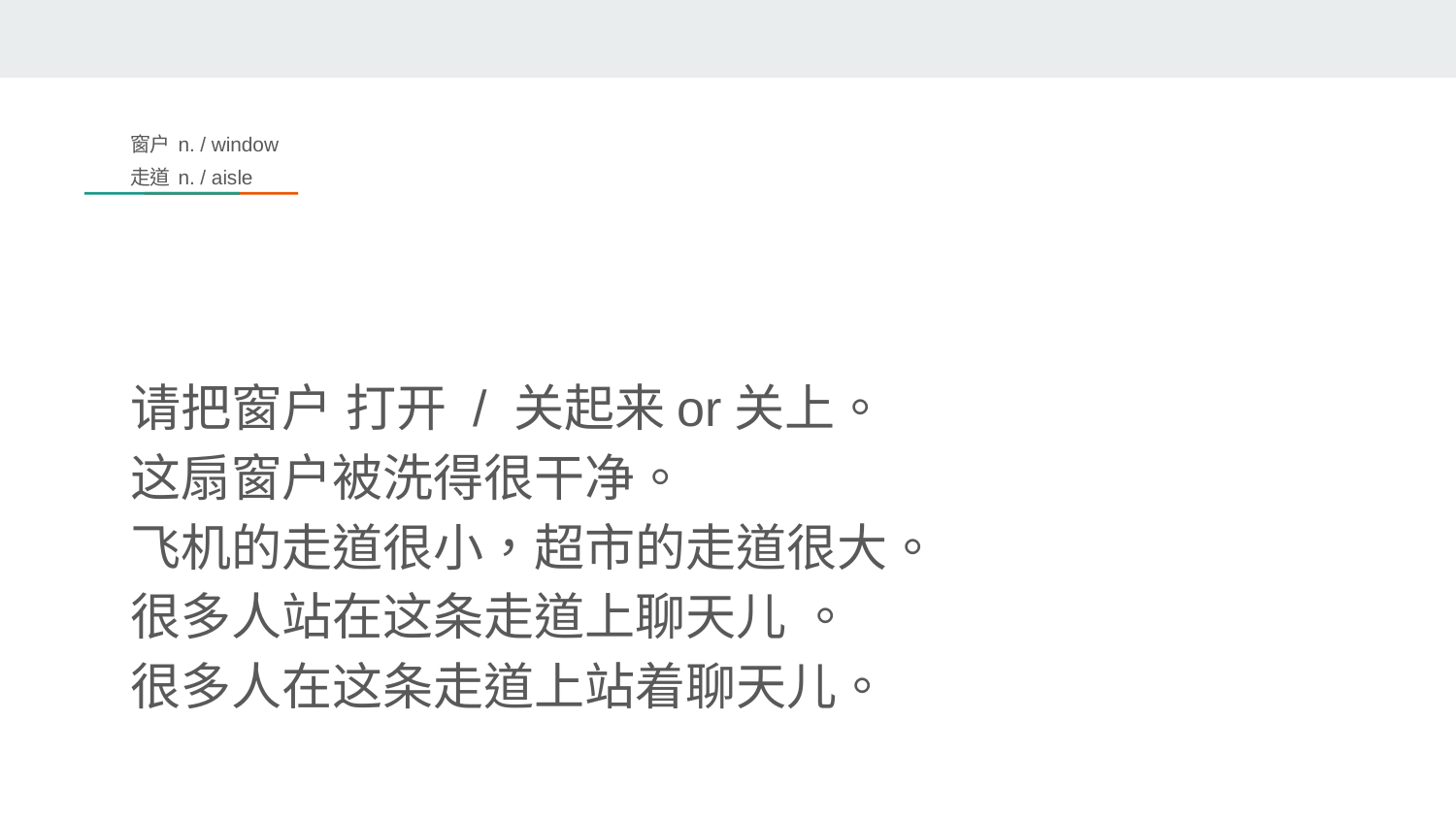

# 窗户 n. / window
走道 n. / aisle

请把窗户 打开 / 关起来or关上。
这扇窗户被洗得很干净。
飞机的走道很小，超市的走道很大。
很多人站在这条走道上聊天儿 。
很多人在这条走道上站着聊天儿。